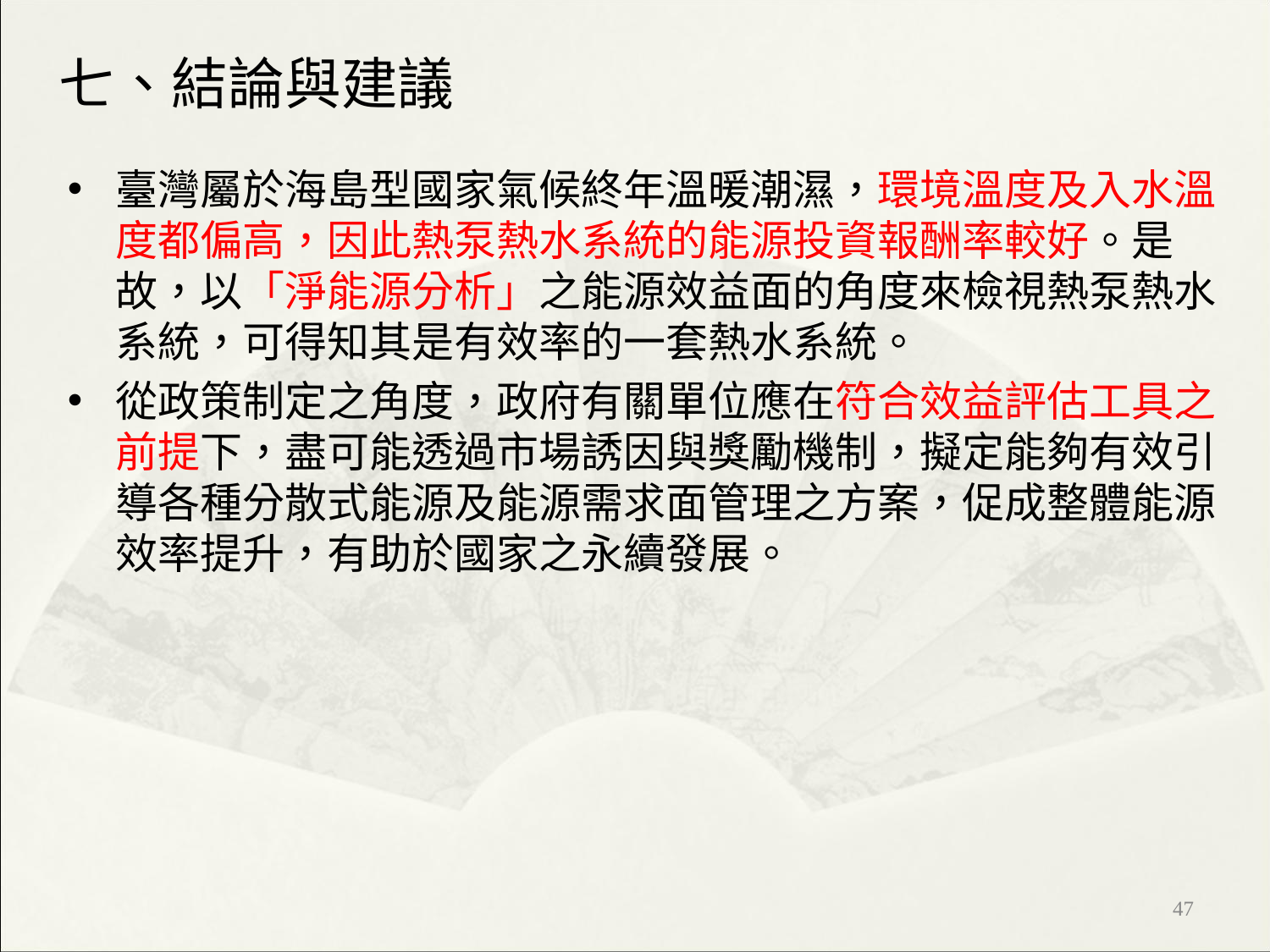

七、結論與建議
臺灣屬於海島型國家氣候終年溫暖潮濕，環境溫度及入水溫度都偏高，因此熱泵熱水系統的能源投資報酬率較好。是故，以「淨能源分析」之能源效益面的角度來檢視熱泵熱水系統，可得知其是有效率的一套熱水系統。
從政策制定之角度，政府有關單位應在符合效益評估工具之前提下，盡可能透過市場誘因與獎勵機制，擬定能夠有效引導各種分散式能源及能源需求面管理之方案，促成整體能源效率提升，有助於國家之永續發展。

47